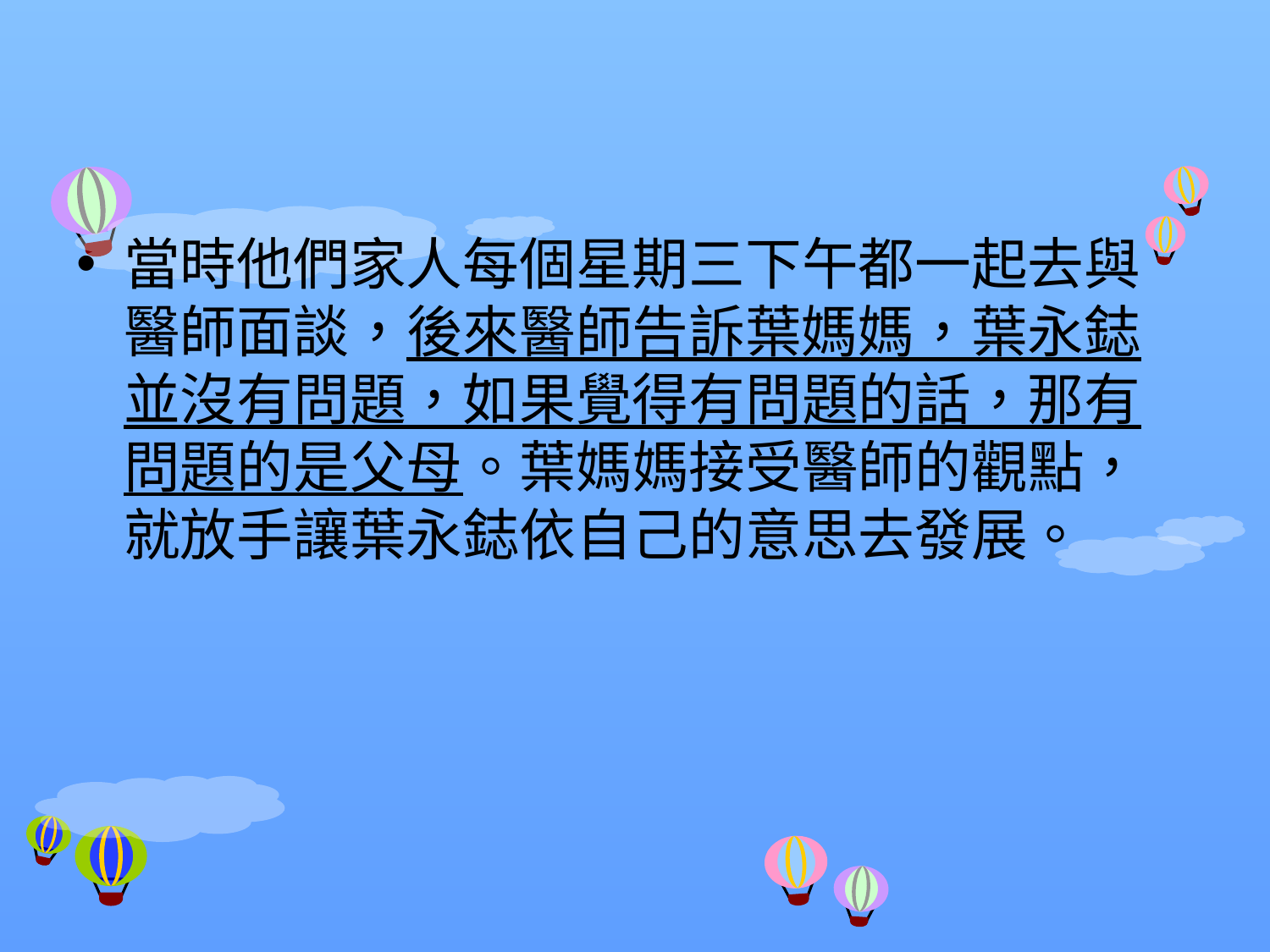

#
當時他們家人每個星期三下午都一起去與醫師面談，後來醫師告訴葉媽媽，葉永鋕並沒有問題，如果覺得有問題的話，那有問題的是父母。葉媽媽接受醫師的觀點，就放手讓葉永鋕依自己的意思去發展。